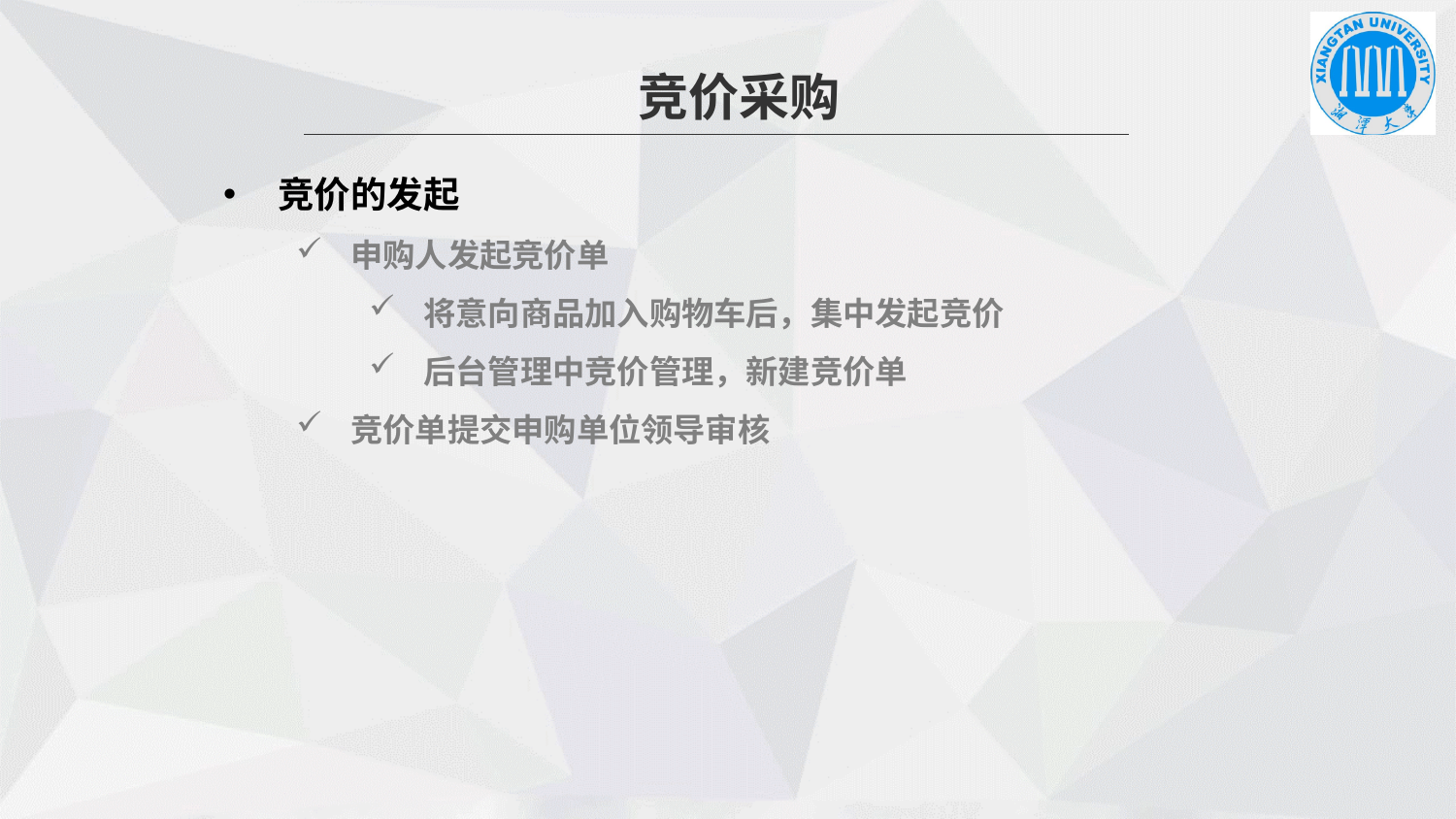

竞价采购
竞价的发起
申购人发起竞价单
将意向商品加入购物车后，集中发起竞价
后台管理中竞价管理，新建竞价单
竞价单提交申购单位领导审核